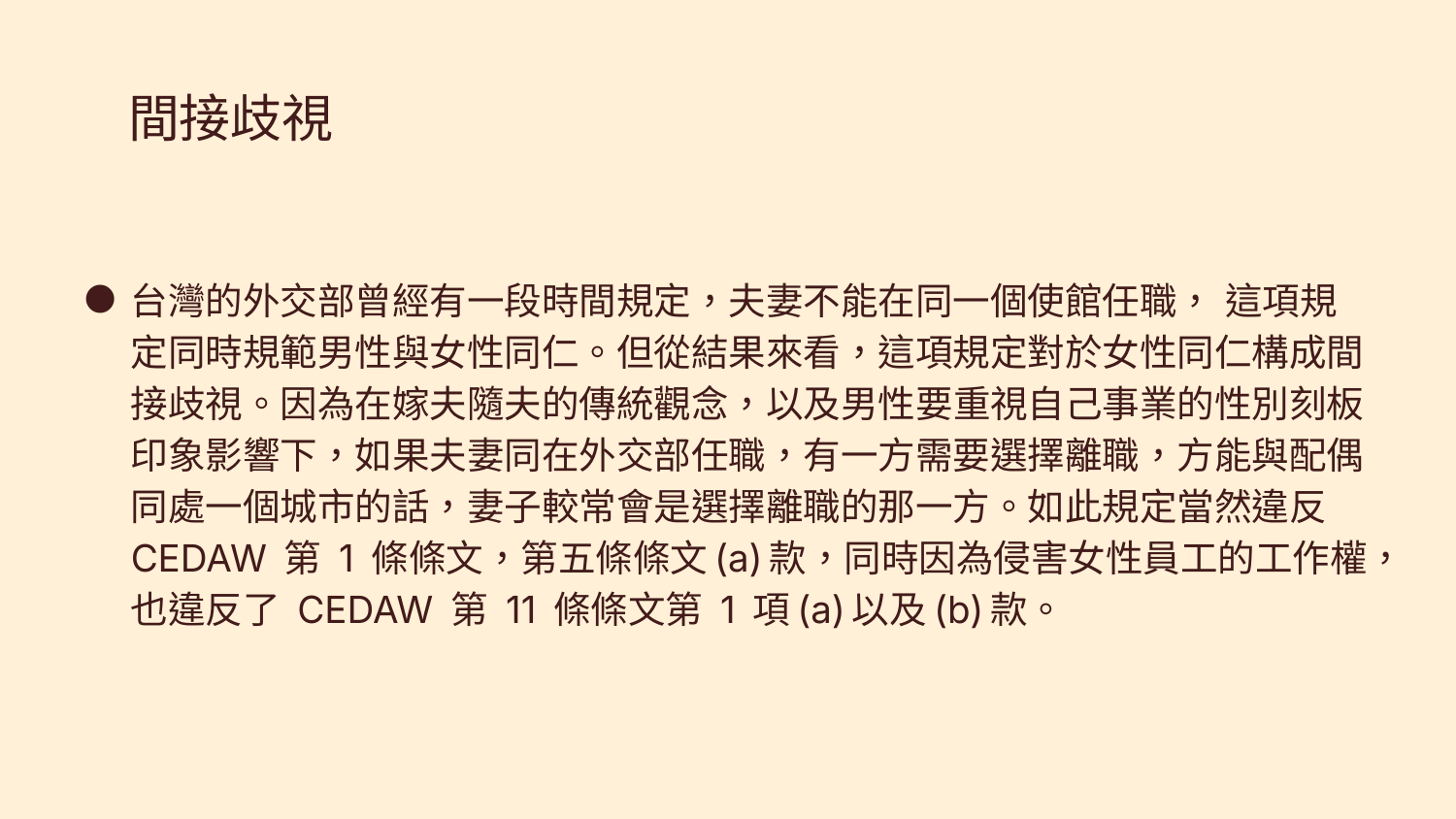

# 間接歧視
台灣的外交部曾經有一段時間規定，夫妻不能在同一個使館任職， 這項規定同時規範男性與女性同仁。但從結果來看，這項規定對於女性同仁構成間接歧視。因為在嫁夫隨夫的傳統觀念，以及男性要重視自己事業的性別刻板印象影響下，如果夫妻同在外交部任職，有一方需要選擇離職，方能與配偶同處一個城市的話，妻子較常會是選擇離職的那一方。如此規定當然違反 CEDAW 第 1 條條文，第五條條文(a)款，同時因為侵害女性員工的工作權，也違反了 CEDAW 第 11 條條文第 1 項(a)以及(b)款。